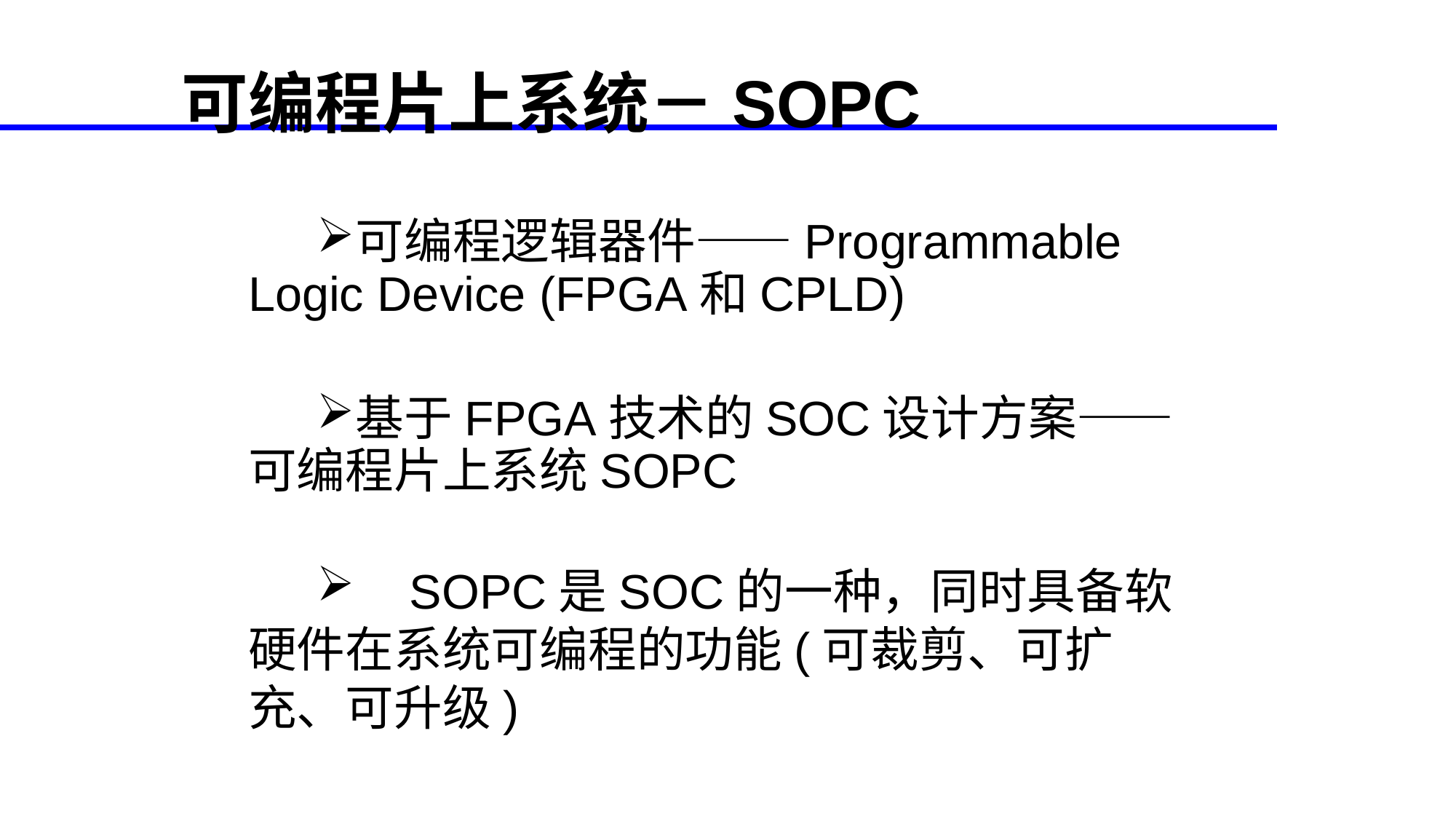

可编程片上系统－SOPC
可编程逻辑器件——Programmable Logic Device (FPGA和CPLD)

基于FPGA技术的SOC设计方案——可编程片上系统SOPC

    SOPC是SOC的一种，同时具备软硬件在系统可编程的功能(可裁剪、可扩充、可升级)

22